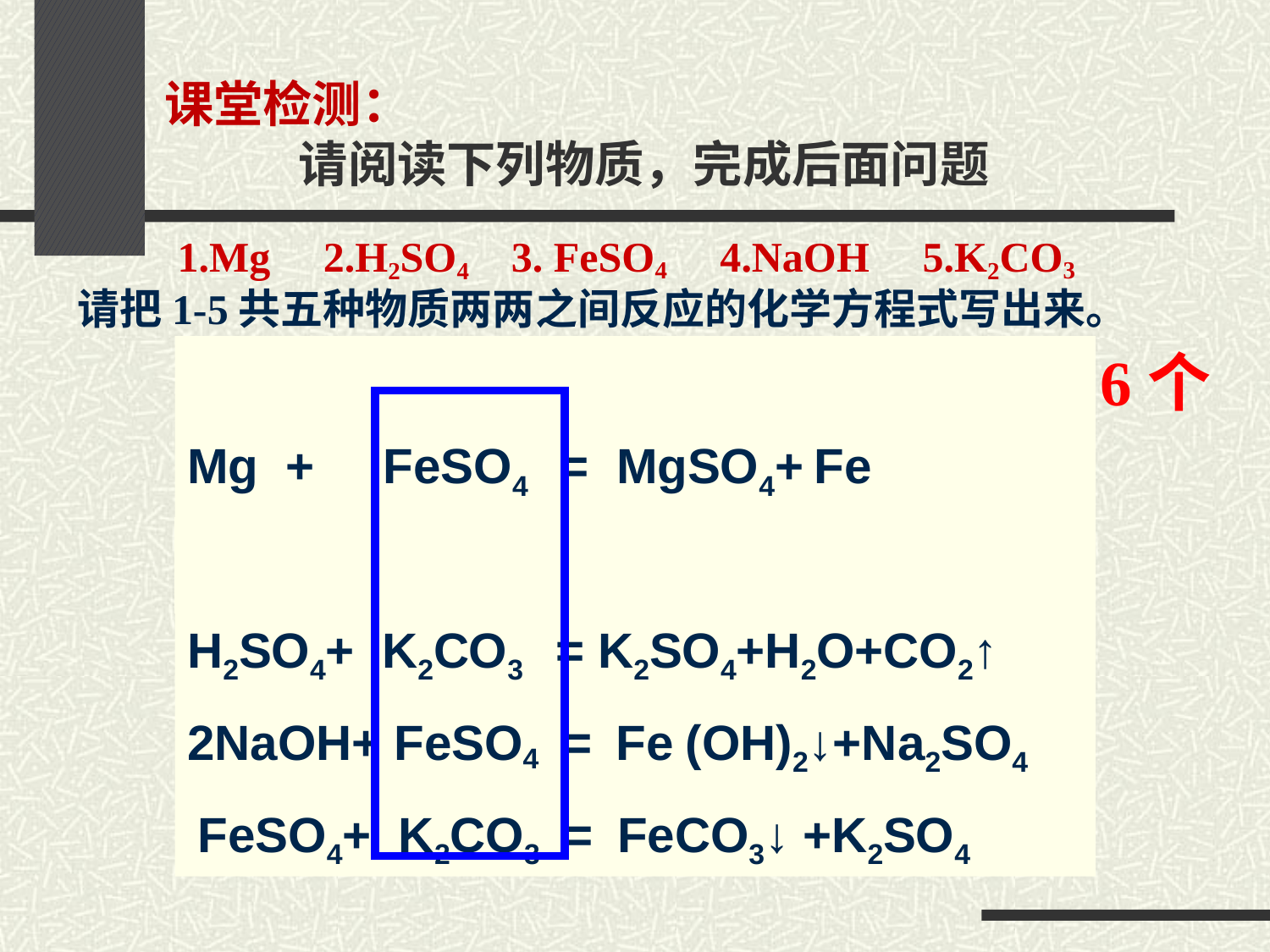

# 课堂检测： 请阅读下列物质，完成后面问题
1.Mg     2.H2SO4    3. FeSO4     4.NaOH     5.K2CO3
 请把1-5共五种物质两两之间反应的化学方程式写出来。
Mg+        H2SO4  = MgSO4+H2 ↑
Mg  +     FeSO4    =  MgSO4+ Fe
2NaOH+ H2SO4   = Na2SO4+2H2O
H2SO4+  K2CO3    = K2SO4+H2O+CO2↑
2NaOH+ FeSO4   =  Fe (OH)2↓+Na2SO4
 FeSO4+  K2CO3   =  FeCO3↓ +K2SO4
6个